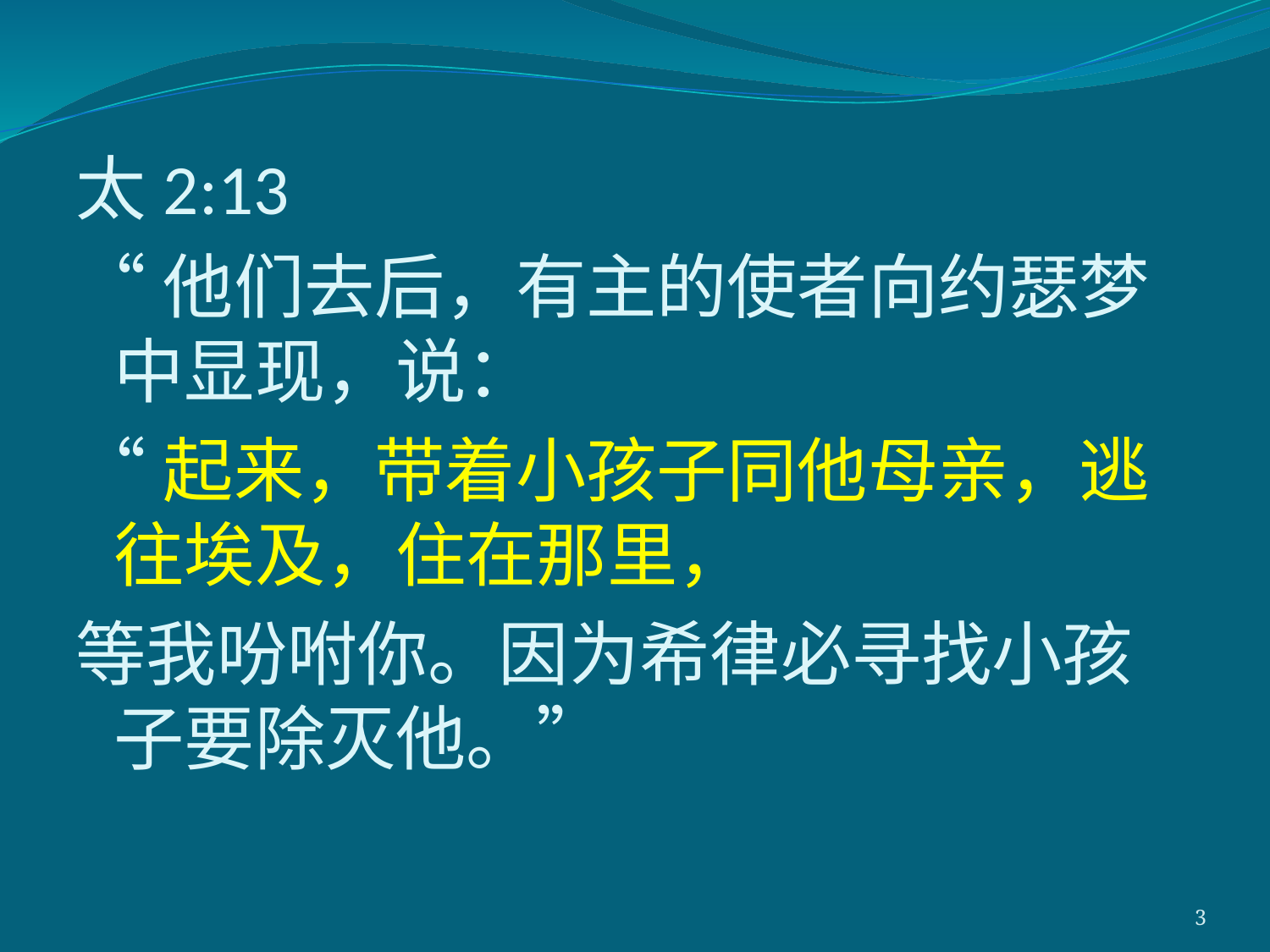

太2:13
“他们去后，有主的使者向约瑟梦中显现，说：
“起来，带着小孩子同他母亲，逃往埃及，住在那里，
等我吩咐你。因为希律必寻找小孩子要除灭他。”
3